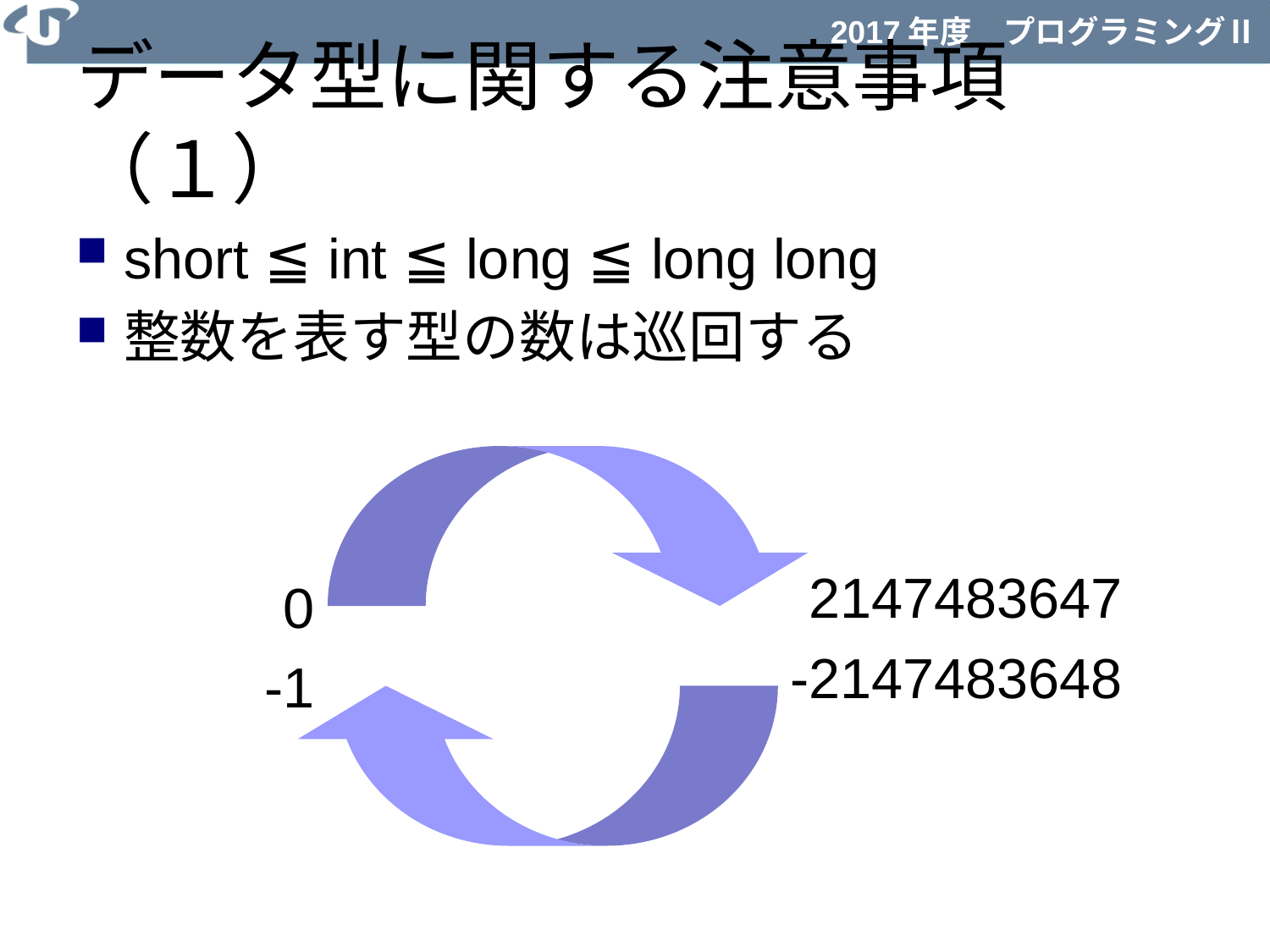

# データ型に関する注意事項（１）
short ≦ int ≦ long ≦ long long
整数を表す型の数は巡回する

2147483647
0
-2147483648
-1